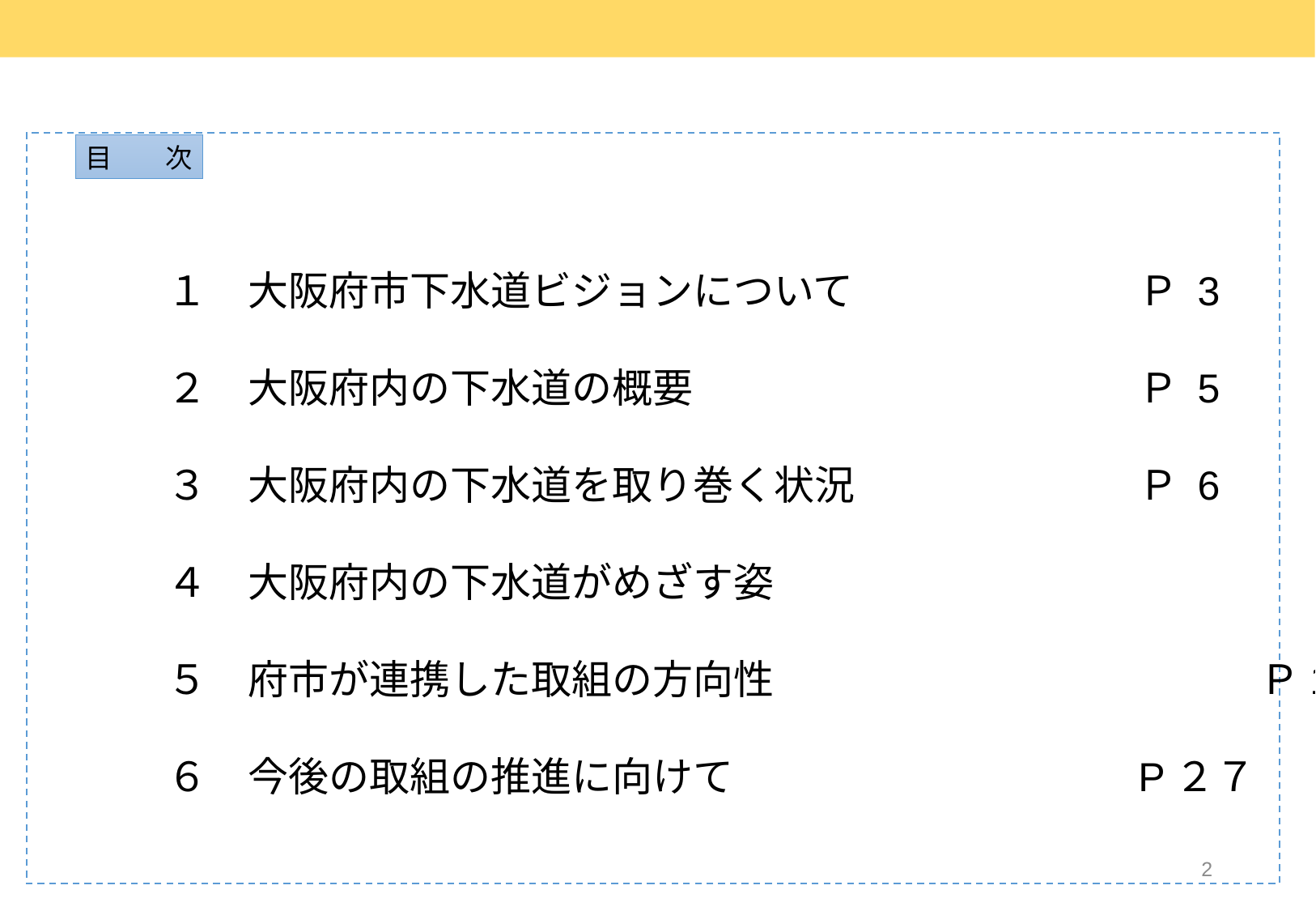

１　大阪府市下水道ビジョンについて			Ｐ 3
	２　大阪府内の下水道の概要				Ｐ 5
	３　大阪府内の下水道を取り巻く状況			Ｐ 6
	４　大阪府内の下水道がめざす姿	　　　　　　　　　　	Ｐ13
	５　府市が連携した取組の方向性		　　　　　	Ｐ15
	６　今後の取組の推進に向けて				P２７
目　　次
2